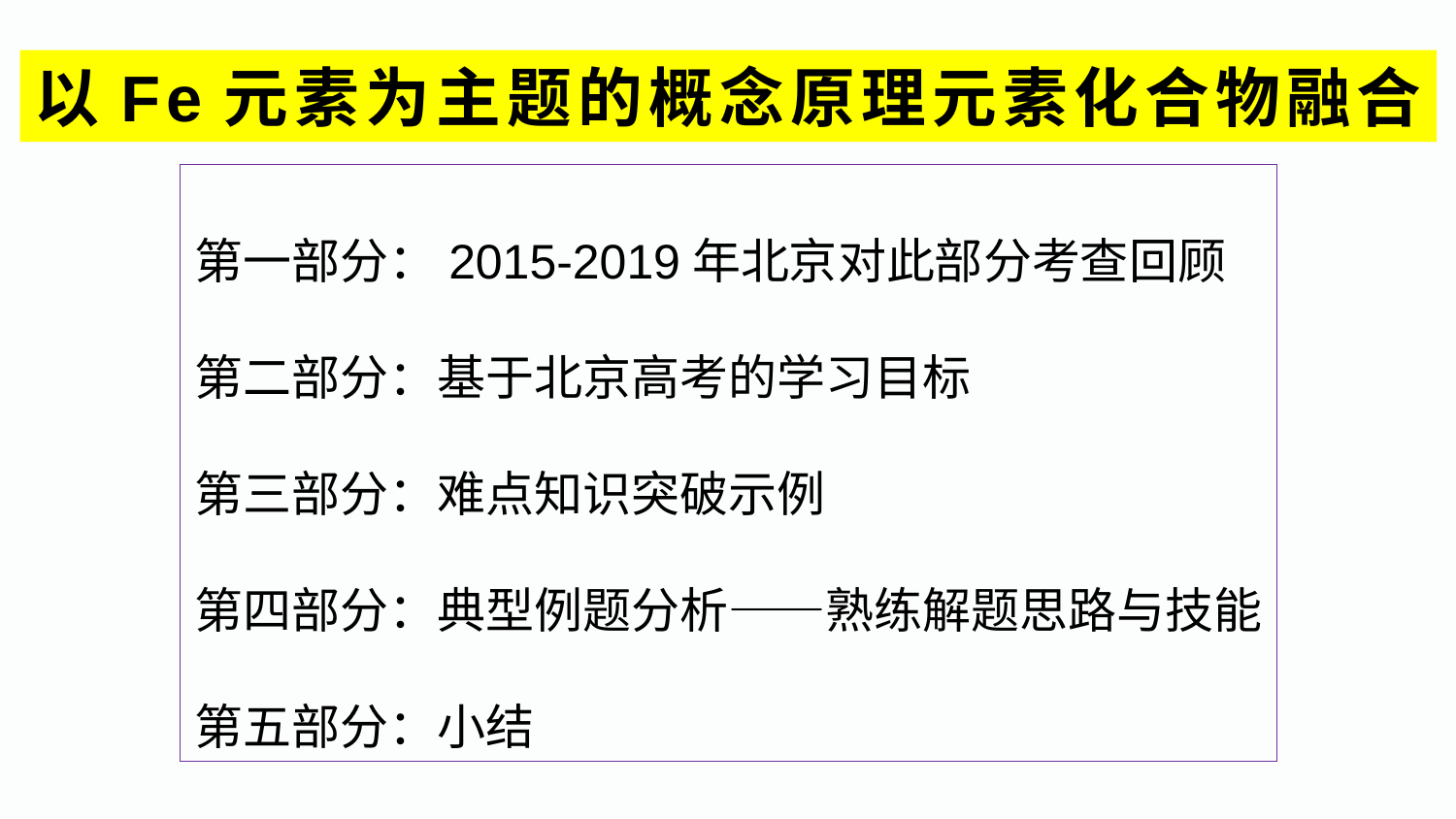

以Fe元素为主题的概念原理元素化合物融合
第一部分：2015-2019年北京对此部分考查回顾
第二部分：基于北京高考的学习目标
第三部分：难点知识突破示例
第四部分：典型例题分析——熟练解题思路与技能
第五部分：小结